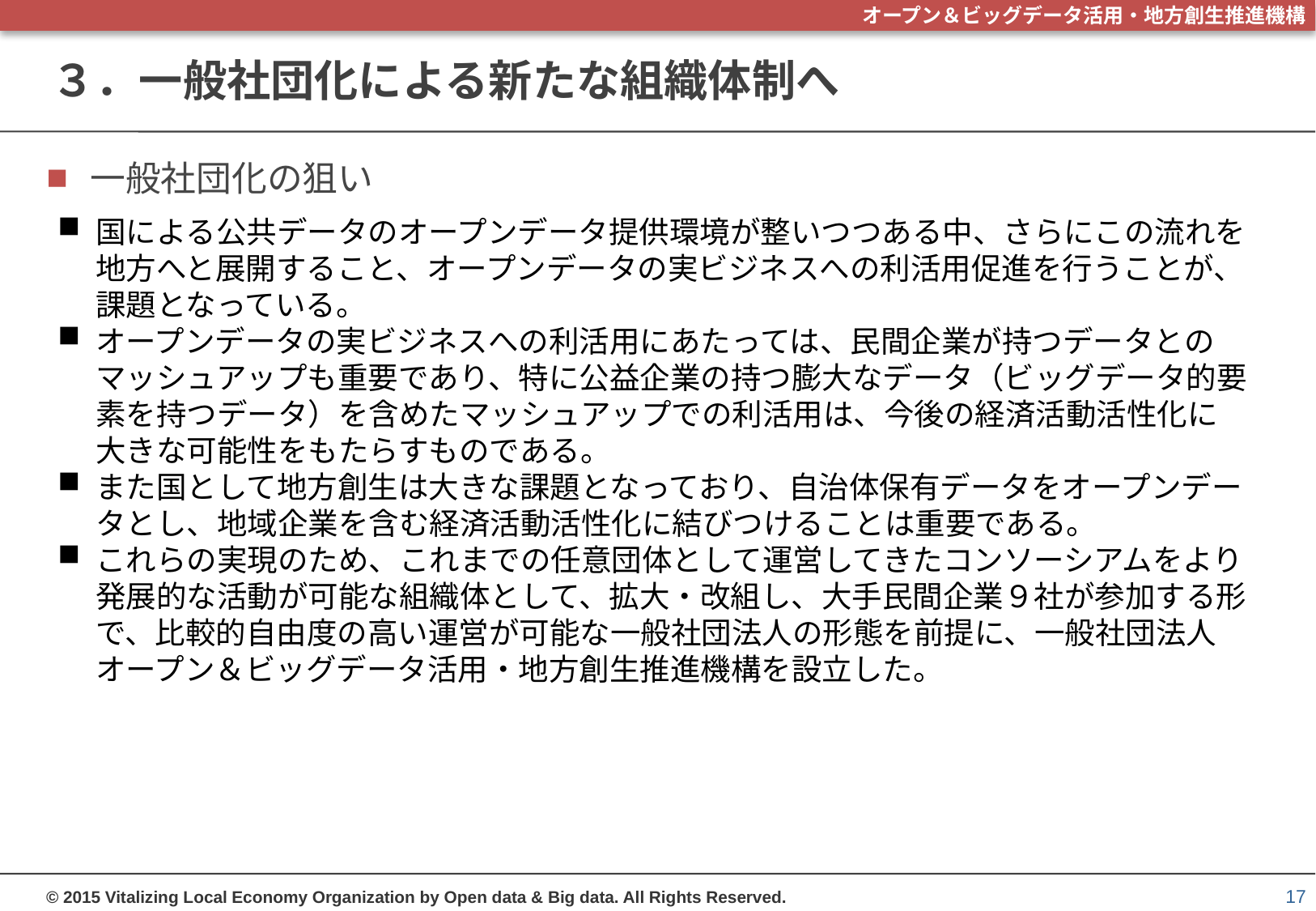

# ３．一般社団化による新たな組織体制へ
一般社団化の狙い
国による公共データのオープンデータ提供環境が整いつつある中、さらにこの流れを地方へと展開すること、オープンデータの実ビジネスへの利活用促進を行うことが、課題となっている。
オープンデータの実ビジネスへの利活用にあたっては、民間企業が持つデータとのマッシュアップも重要であり、特に公益企業の持つ膨大なデータ（ビッグデータ的要素を持つデータ）を含めたマッシュアップでの利活用は、今後の経済活動活性化に大きな可能性をもたらすものである。
また国として地方創生は大きな課題となっており、自治体保有データをオープンデータとし、地域企業を含む経済活動活性化に結びつけることは重要である。
これらの実現のため、これまでの任意団体として運営してきたコンソーシアムをより発展的な活動が可能な組織体として、拡大・改組し、大手民間企業９社が参加する形で、比較的自由度の高い運営が可能な一般社団法人の形態を前提に、一般社団法人オープン＆ビッグデータ活用・地方創生推進機構を設立した。
17